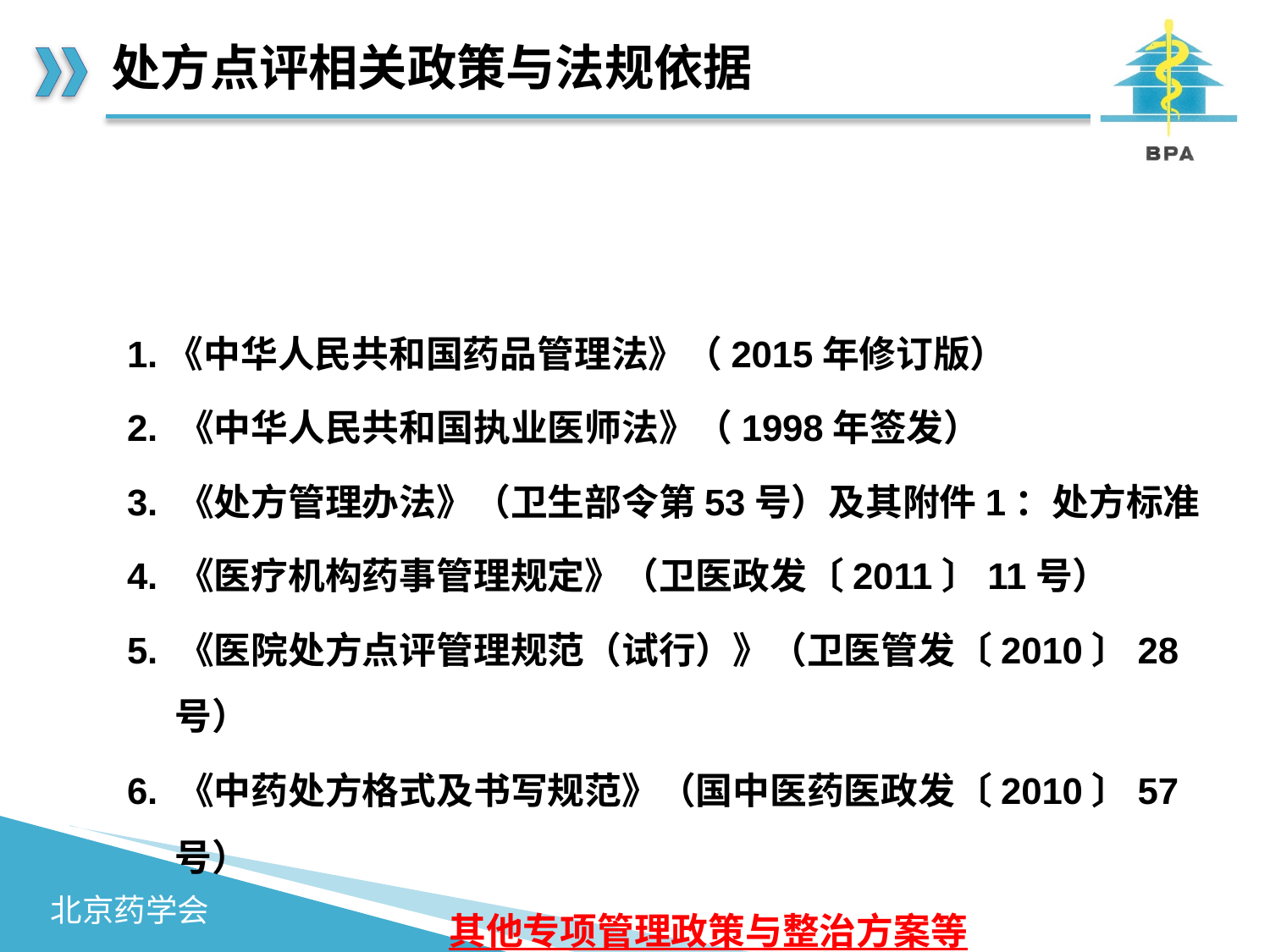

# 处方点评相关政策与法规依据
1.《中华人民共和国药品管理法》（2015年修订版）
2. 《中华人民共和国执业医师法》（1998年签发）
3. 《处方管理办法》（卫生部令第53号）及其附件1：处方标准
4. 《医疗机构药事管理规定》（卫医政发〔2011〕11号）
5. 《医院处方点评管理规范（试行）》（卫医管发〔2010〕28号）
6. 《中药处方格式及书写规范》（国中医药医政发〔2010〕57号）
                                     其他专项管理政策与整治方案等